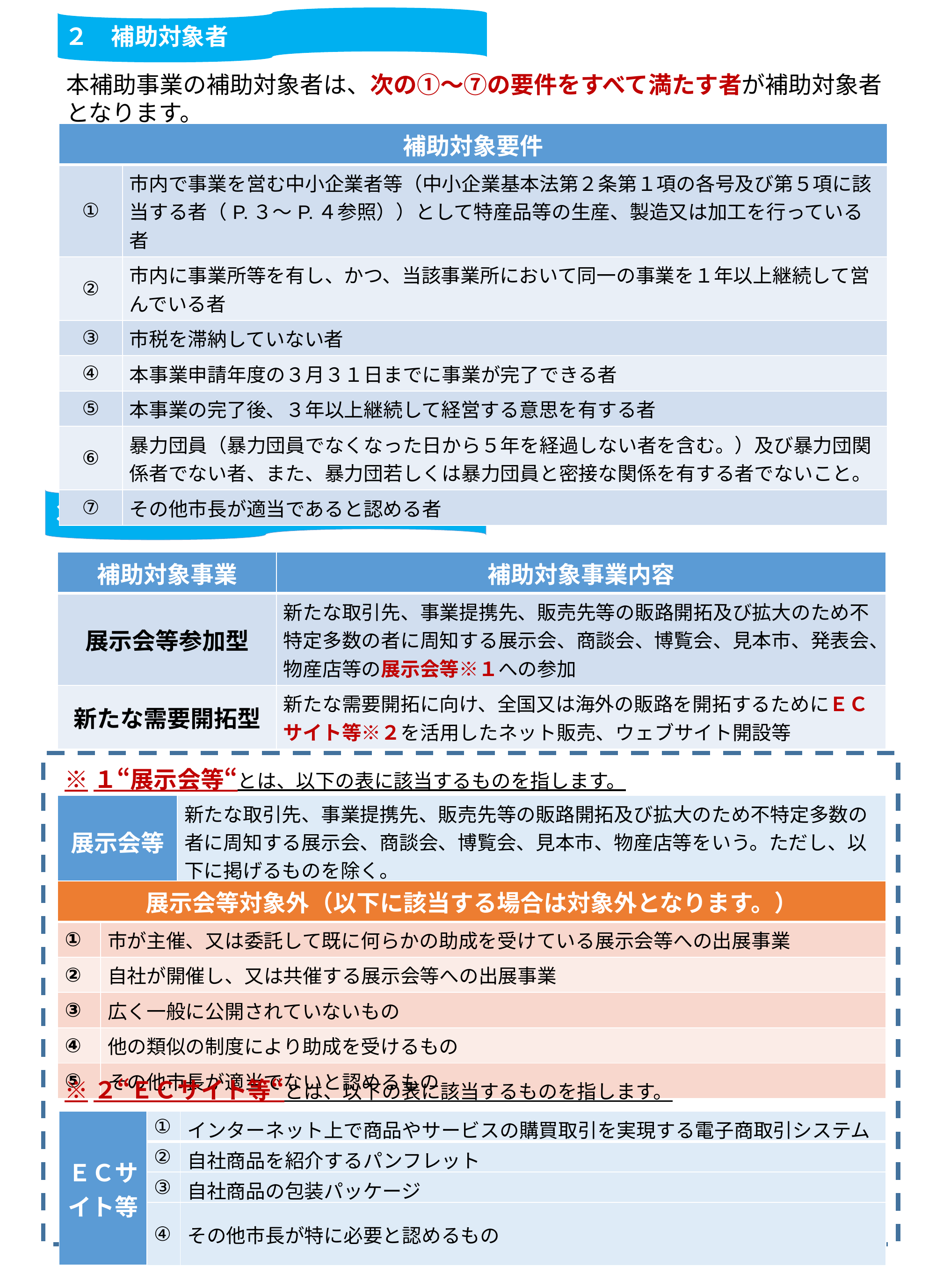

２　補助対象者
本補助事業の補助対象者は、次の①～⑦の要件をすべて満たす者が補助対象者となります。

| 補助対象要件 |  |
| --- | --- |
| ① | 市内で事業を営む中小企業者等（中小企業基本法第２条第１項の各号及び第５項に該当する者（P.３～P.４参照））として特産品等の生産、製造又は加工を行っている者 |
| ② | 市内に事業所等を有し、かつ、当該事業所において同一の事業を１年以上継続して営んでいる者 |
| ③ | 市税を滞納していない者 |
| ④ | 本事業申請年度の３月３１日までに事業が完了できる者 |
| ⑤ | 本事業の完了後、３年以上継続して経営する意思を有する者 |
| ⑥ | 暴力団員（暴力団員でなくなった日から５年を経過しない者を含む。）及び暴力団関係者でない者、また、暴力団若しくは暴力団員と密接な関係を有する者でないこと。 |
| ⑦ | その他市長が適当であると認める者 |
３　補助対象となる事業
| 補助対象事業 | 補助対象事業内容 |
| --- | --- |
| 展示会等参加型 | 新たな取引先、事業提携先、販売先等の販路開拓及び拡大のため不特定多数の者に周知する展示会、商談会、博覧会、見本市、発表会、物産店等の展示会等※１への参加 |
| 新たな需要開拓型 | 新たな需要開拓に向け、全国又は海外の販路を開拓するためにＥＣサイト等※２を活用したネット販売、ウェブサイト開設等 |

※１“展示会等“とは、以下の表に該当するものを指します。

| 展示会等 | 新たな取引先、事業提携先、販売先等の販路開拓及び拡大のため不特定多数の者に周知する展示会、商談会、博覧会、見本市、物産店等をいう。ただし、以下に掲げるものを除く。 |
| --- | --- |
| 展示会等対象外（以下に該当する場合は対象外となります。） |  |
| --- | --- |
| ① | 市が主催、又は委託して既に何らかの助成を受けている展示会等への出展事業 |
| ② | 自社が開催し、又は共催する展示会等への出展事業 |
| ③ | 広く一般に公開されていないもの |
| ④ | 他の類似の制度により助成を受けるもの |
| ⑤ | その他市長が適当でないと認めるもの |
※２“ＥＣサイト等“とは、以下の表に該当するものを指します。

| ＥＣサイト等 | ① | インターネット上で商品やサービスの購買取引を実現する電子商取引システム |
| --- | --- | --- |
|  | ② | 自社商品を紹介するパンフレット |
|  | ③ | 自社商品の包装パッケージ |
|  | ④ | その他市長が特に必要と認めるもの |